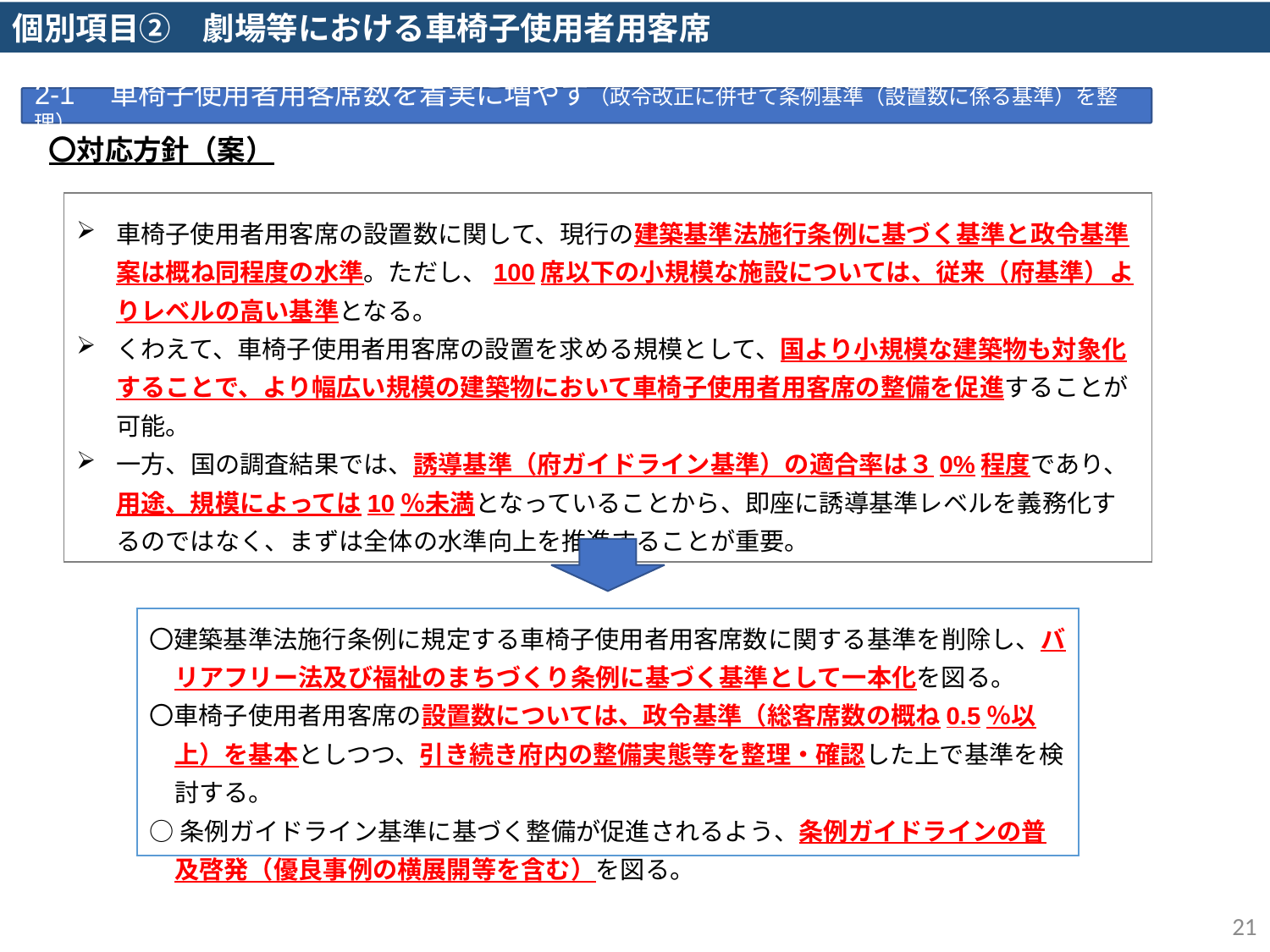

個別項目②　劇場等における車椅子使用者用客席
2-1　車椅子使用者用客席数を着実に増やす（政令改正に併せて条例基準（設置数に係る基準）を整理）
〇対応方針（案）

車椅子使用者用客席の設置数に関して、現行の建築基準法施行条例に基づく基準と政令基準案は概ね同程度の水準。ただし、100席以下の小規模な施設については、従来（府基準）よりレベルの高い基準となる。
くわえて、車椅子使用者用客席の設置を求める規模として、国より小規模な建築物も対象化することで、より幅広い規模の建築物において車椅子使用者用客席の整備を促進することが可能。
一方、国の調査結果では、誘導基準（府ガイドライン基準）の適合率は３0%程度であり、用途、規模によっては10％未満となっていることから、即座に誘導基準レベルを義務化するのではなく、まずは全体の水準向上を推進することが重要。

〇建築基準法施行条例に規定する車椅子使用者用客席数に関する基準を削除し、バリアフリー法及び福祉のまちづくり条例に基づく基準として一本化を図る。
〇車椅子使用者用客席の設置数については、政令基準（総客席数の概ね0.5％以上）を基本としつつ、引き続き府内の整備実態等を整理・確認した上で基準を検討する。
○条例ガイドライン基準に基づく整備が促進されるよう、条例ガイドラインの普及啓発（優良事例の横展開等を含む）を図る。
21